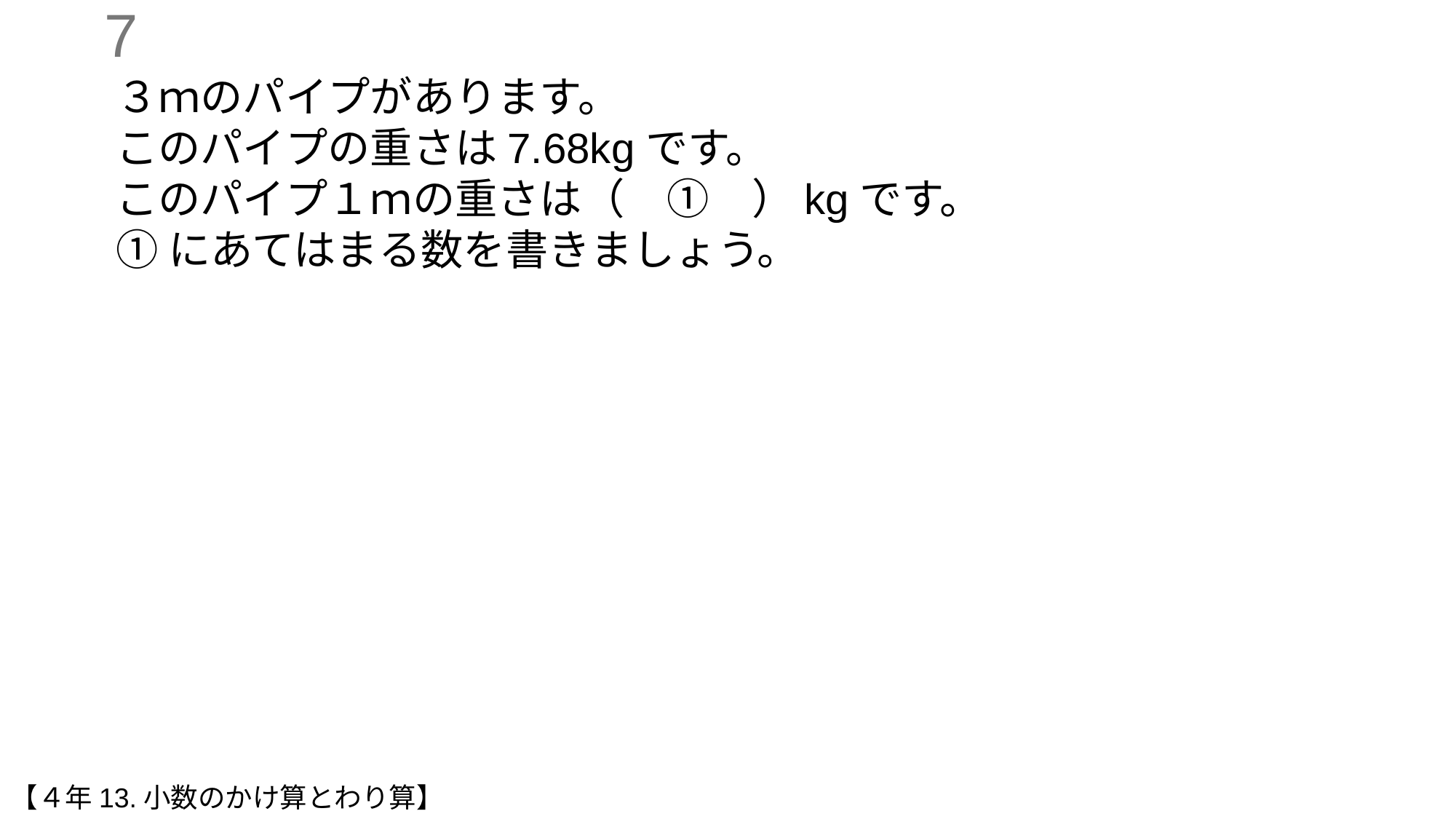

7
３ｍのパイプがあります。
このパイプの重さは7.68kgです。
このパイプ１ｍの重さは（　①　）kgです。
①にあてはまる数を書きましょう。
【４年13.小数のかけ算とわり算】